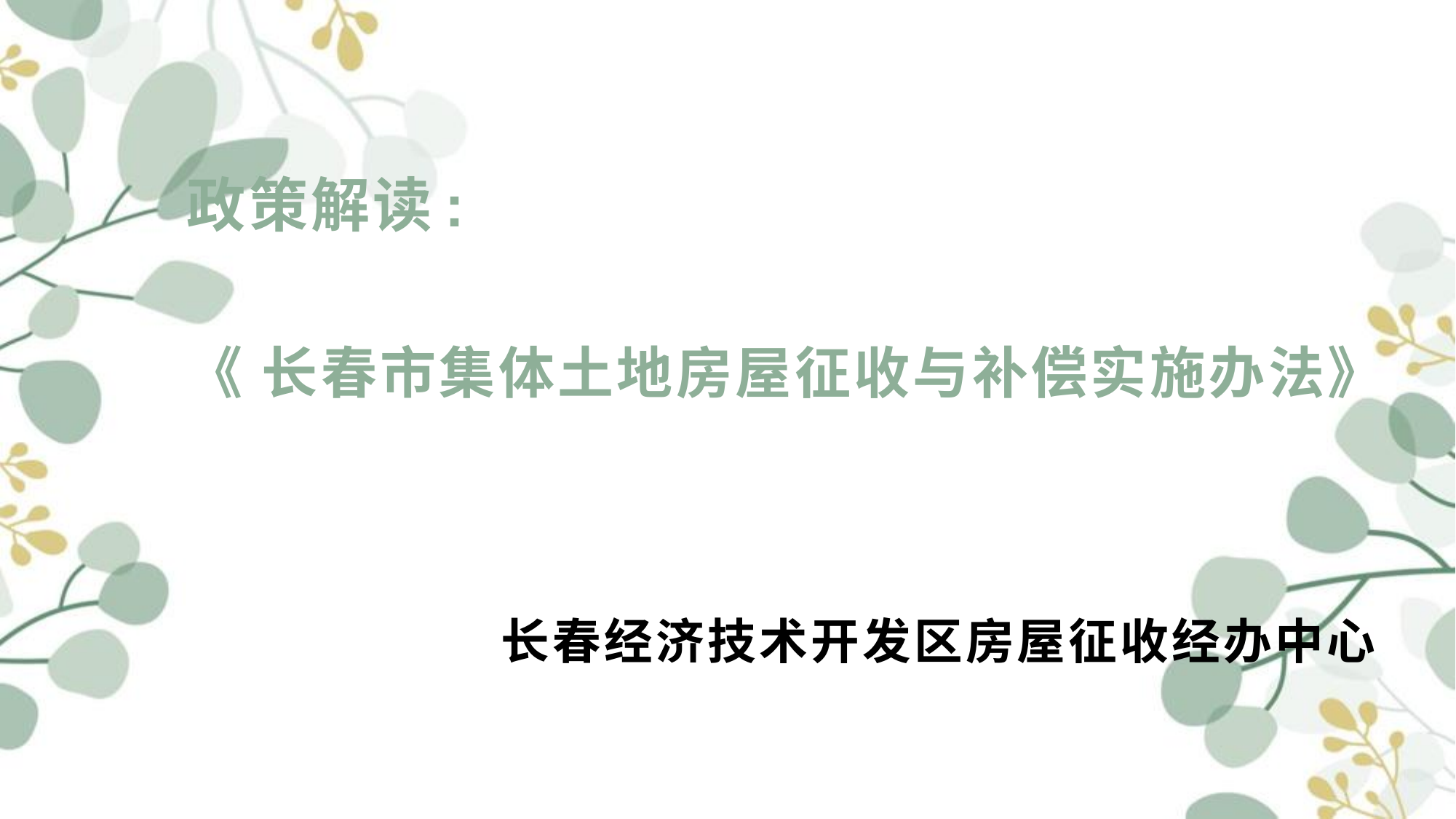

政策解读:
《 长春市集体土地房屋征收与补偿实施办法》

长春经济技术开发区房屋征收经办中心